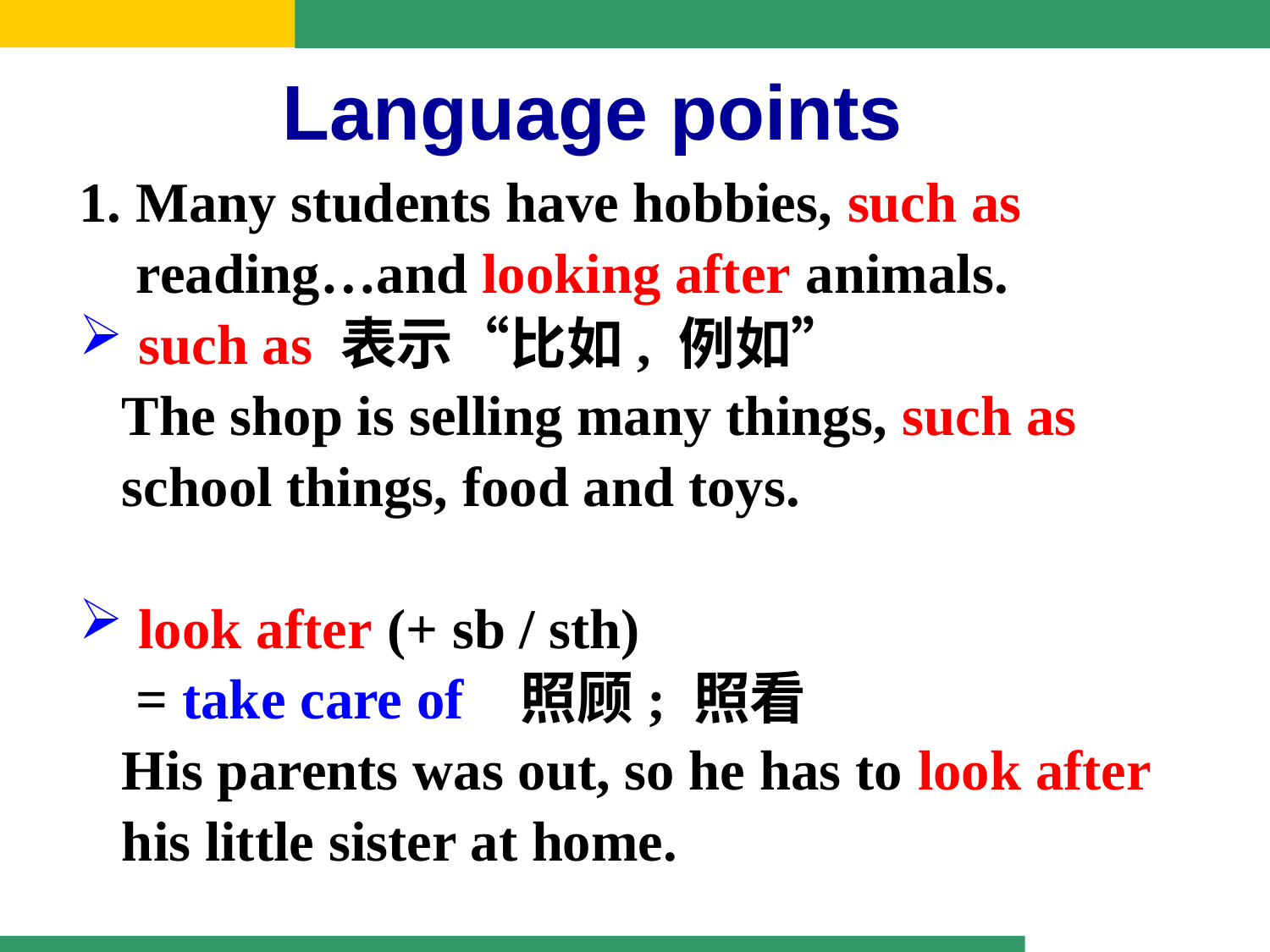

Language points
1. Many students have hobbies, such as
    reading…and looking after animals.
 such as 表示“比如, 例如”
   The shop is selling many things, such as
   school things, food and toys.

 look after (+ sb / sth)
    = take care of   照顾; 照看
   His parents was out, so he has to look after
   his little sister at home.